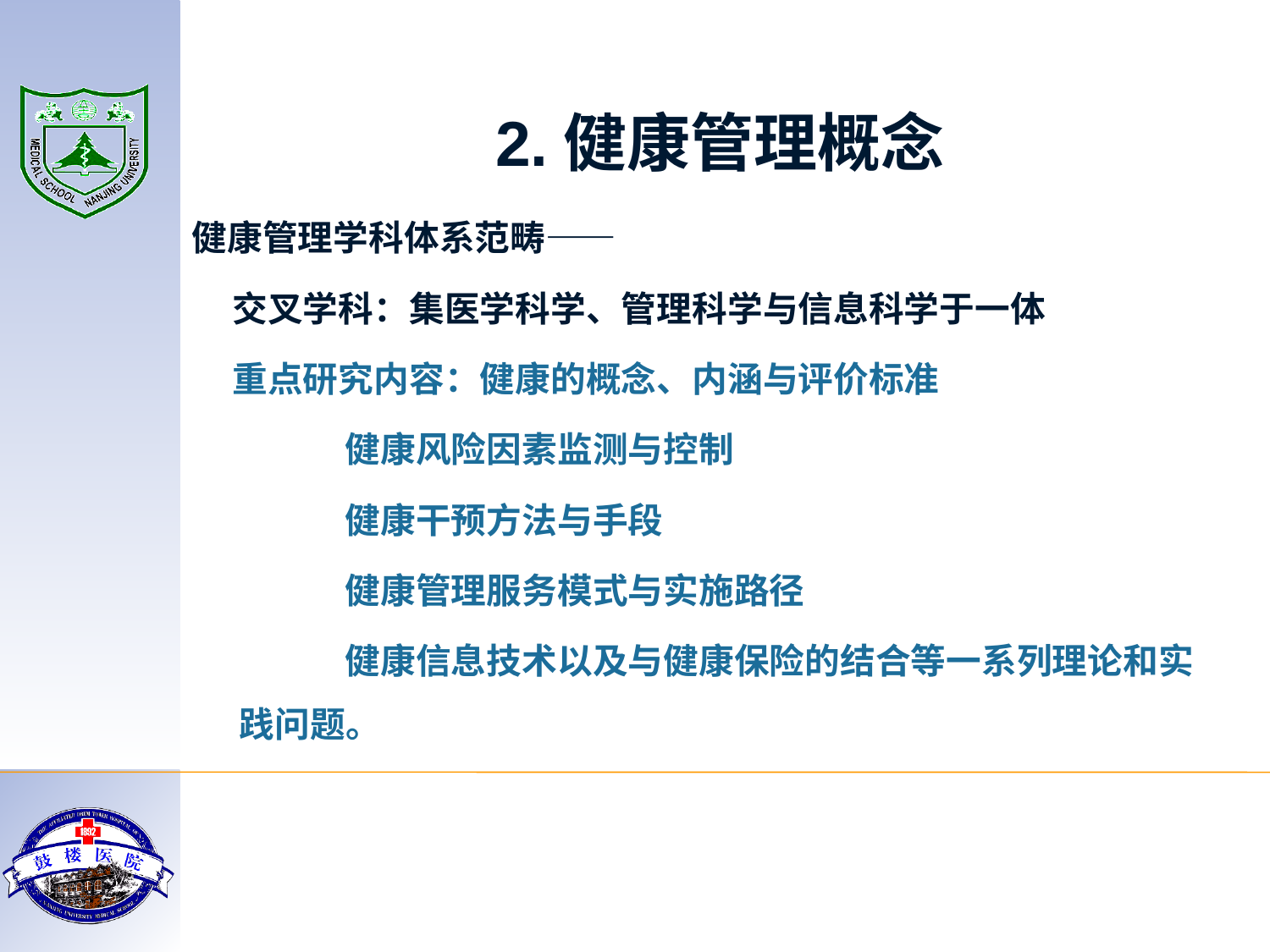

# 2.健康管理概念
健康管理学科体系范畴——
    交叉学科：集医学科学、管理科学与信息科学于一体
    重点研究内容：健康的概念、内涵与评价标准
                  健康风险因素监测与控制
                  健康干预方法与手段
                  健康管理服务模式与实施路径
                  健康信息技术以及与健康保险的结合等一系列理论和实践问题。